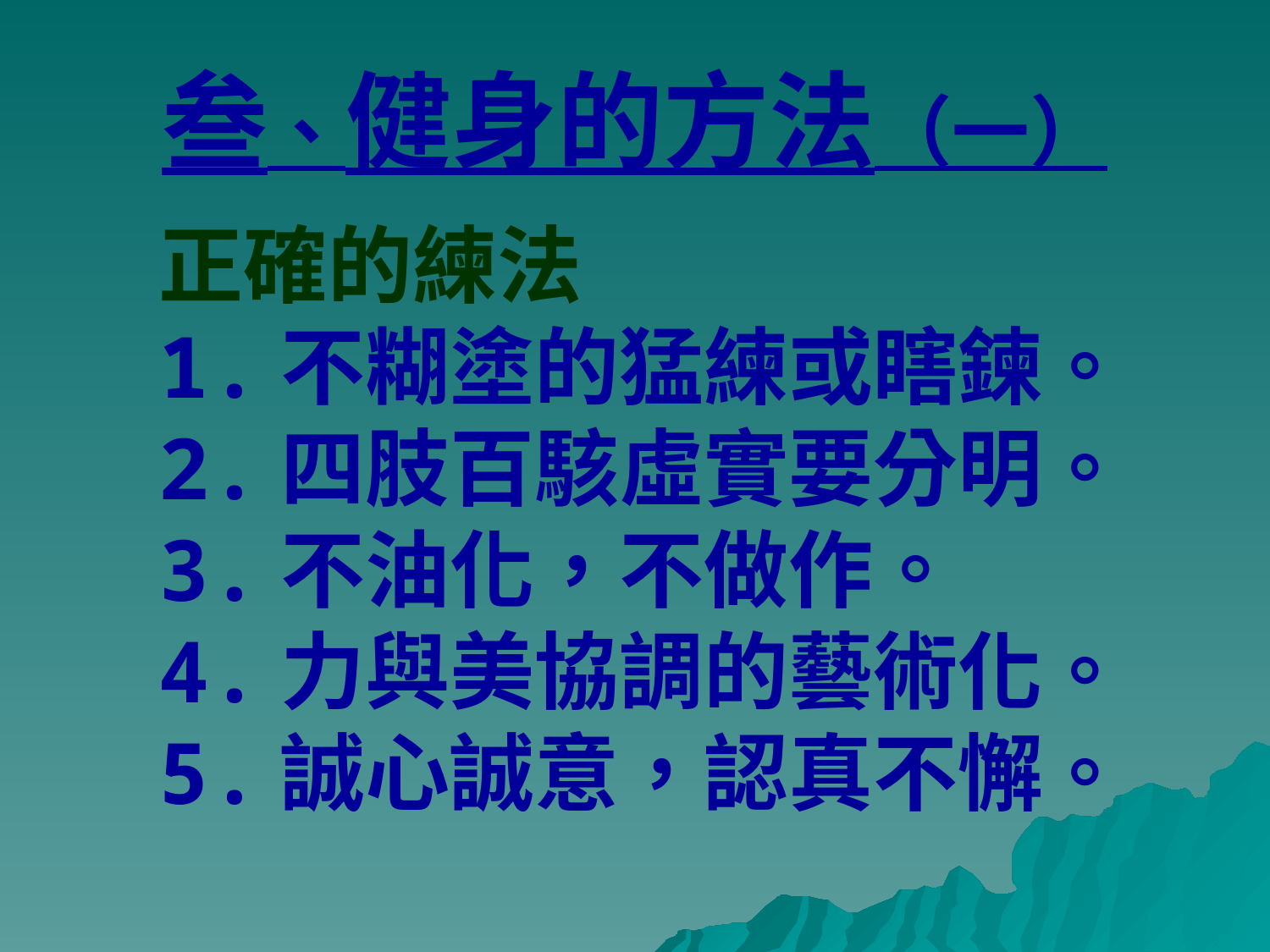

# 叁、健身的方法（一）
正確的練法
1.不糊塗的猛練或瞎鍊。
2.四肢百駭虛實要分明。
3.不油化，不做作。
4.力與美協調的藝術化。
5.誠心誠意，認真不懈。